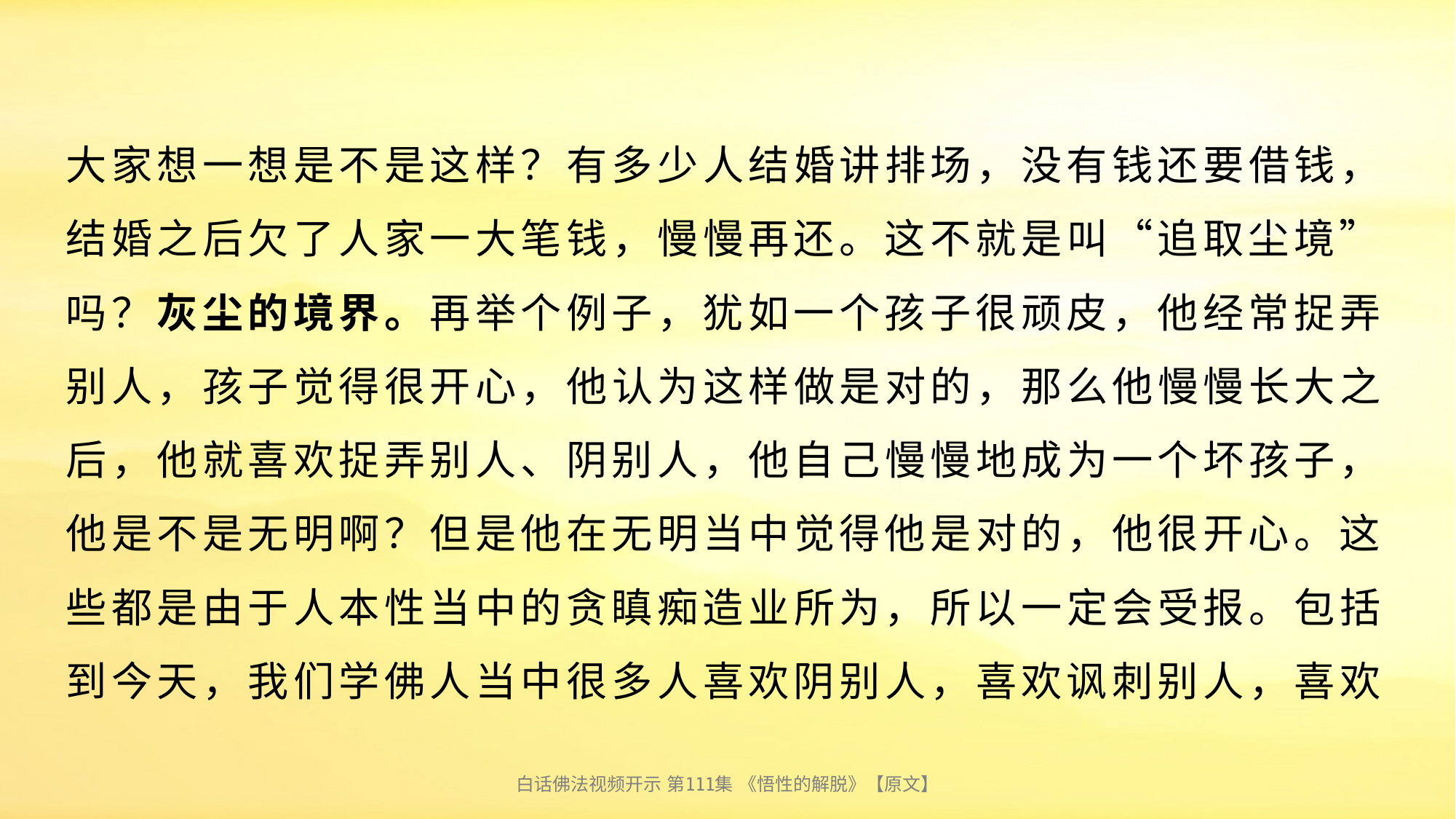

# 大家想一想是不是这样？有多少人结婚讲排场，没有钱还要借钱，结婚之后欠了人家一大笔钱，慢慢再还。这不就是叫“追取尘境”吗？灰尘的境界。再举个例子，犹如一个孩子很顽皮，他经常捉弄别人，孩子觉得很开心，他认为这样做是对的，那么他慢慢长大之后，他就喜欢捉弄别人、阴别人，他自己慢慢地成为一个坏孩子，他是不是无明啊？但是他在无明当中觉得他是对的，他很开心。这些都是由于人本性当中的贪瞋痴造业所为，所以一定会受报。包括到今天，我们学佛人当中很多人喜欢阴别人，喜欢讽刺别人，喜欢
白话佛法视频开示 第111集 《悟性的解脱》【原文】